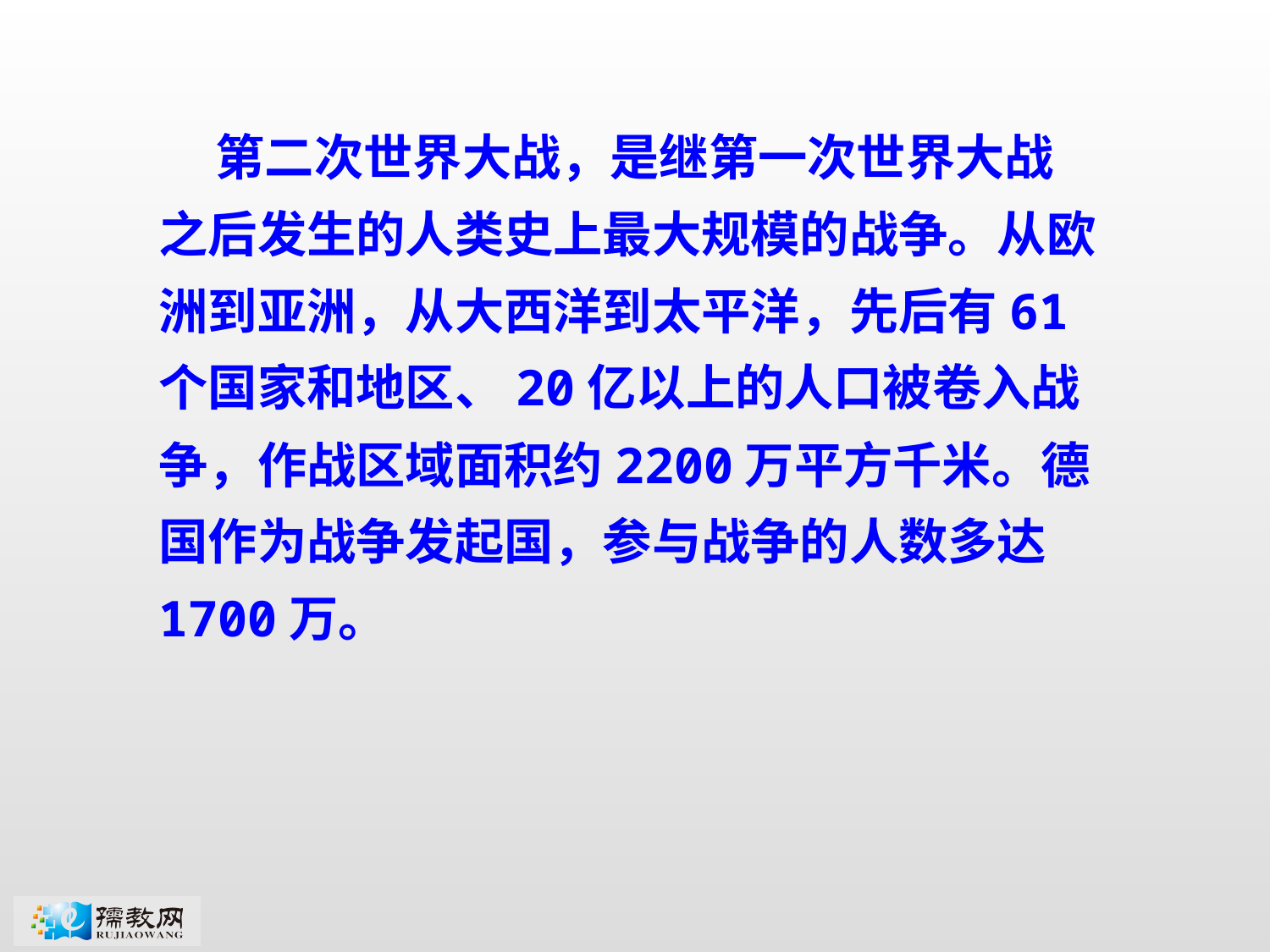

第二次世界大战，是继第一次世界大战之后发生的人类史上最大规模的战争。从欧洲到亚洲，从大西洋到太平洋，先后有61个国家和地区、20亿以上的人口被卷入战争，作战区域面积约2200万平方千米。德国作为战争发起国，参与战争的人数多达1700万。